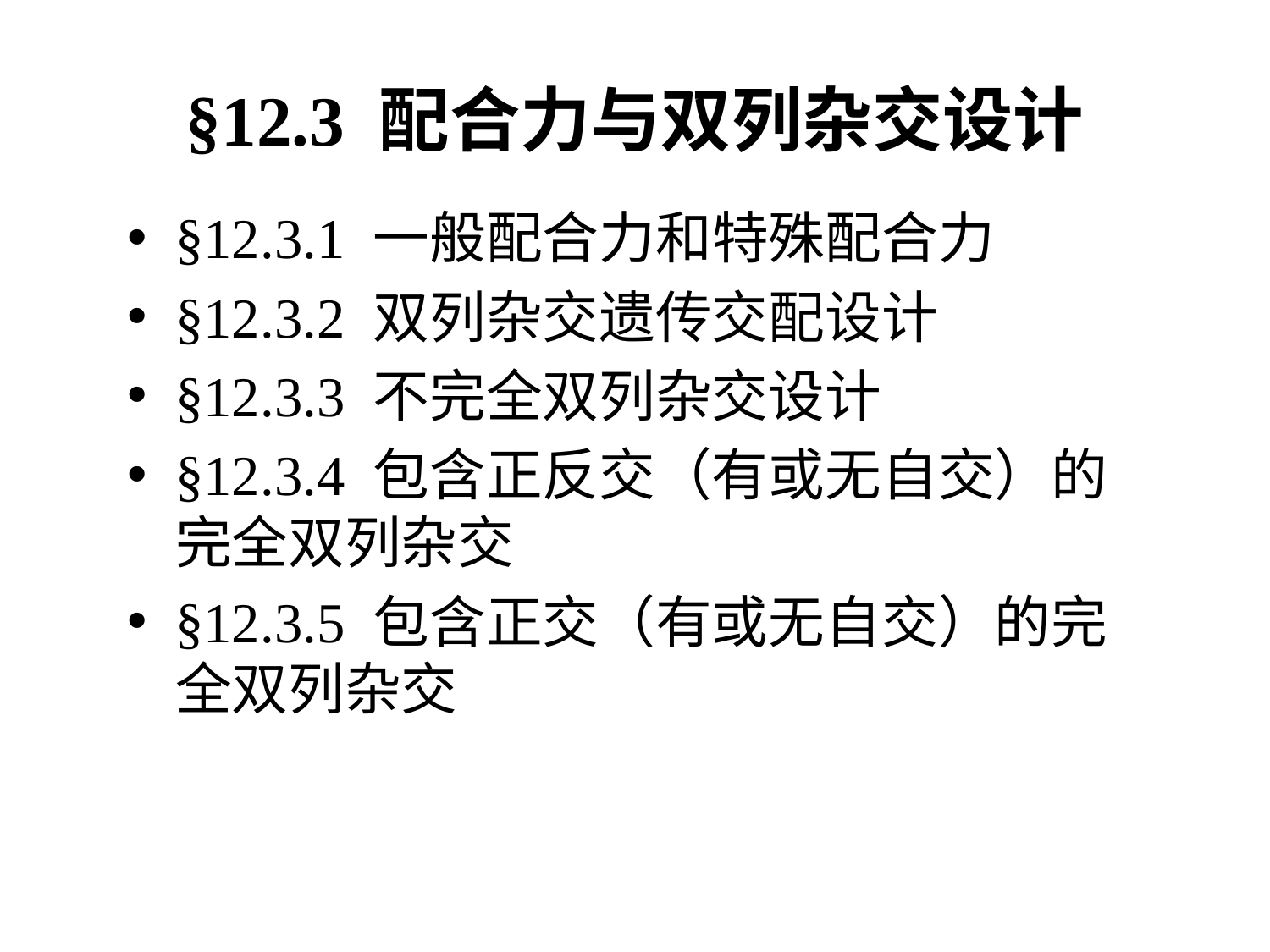

# §12.3 配合力与双列杂交设计
§12.3.1 一般配合力和特殊配合力
§12.3.2 双列杂交遗传交配设计
§12.3.3 不完全双列杂交设计
§12.3.4 包含正反交（有或无自交）的完全双列杂交
§12.3.5 包含正交（有或无自交）的完全双列杂交